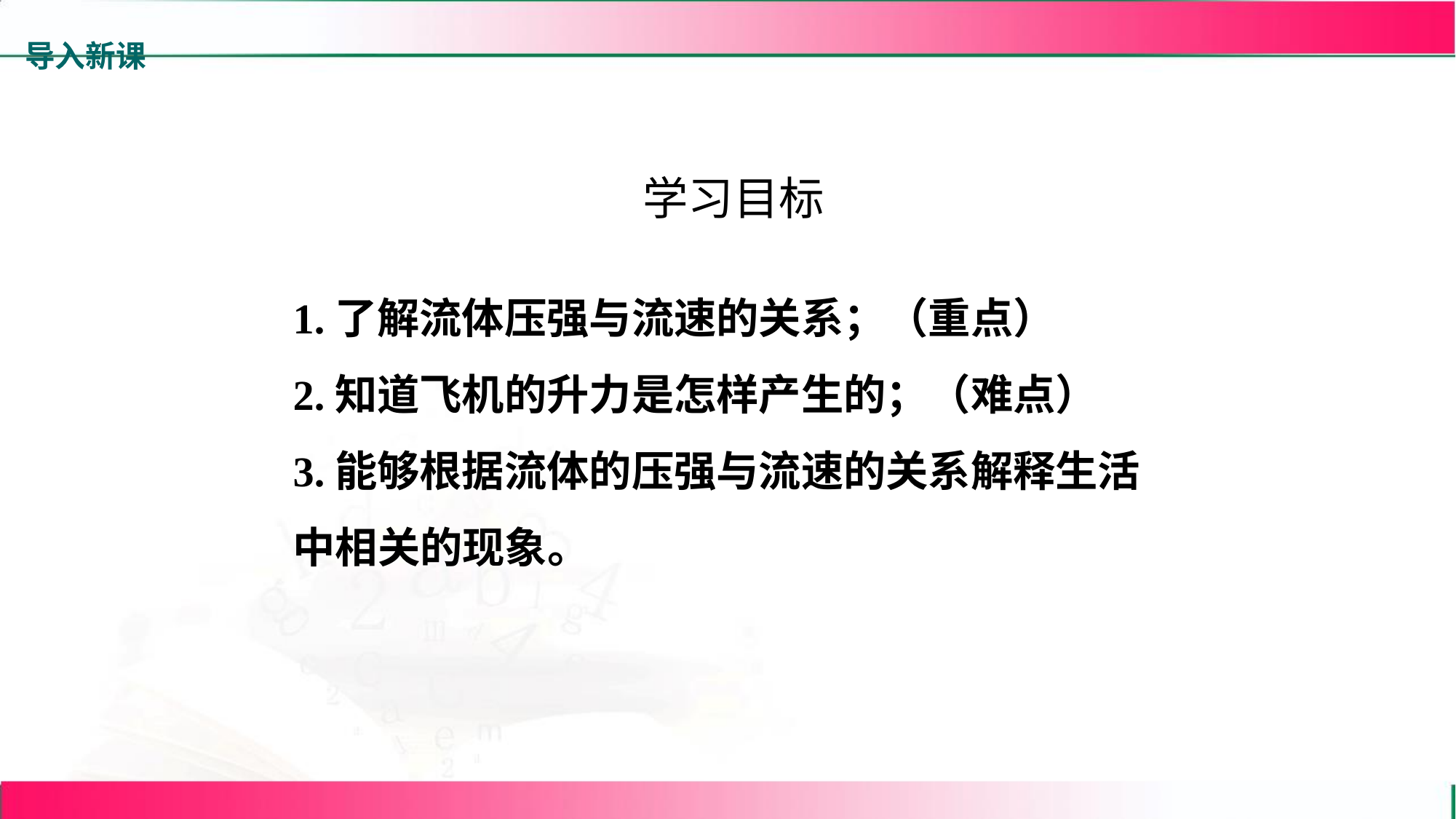

导入新课
学习目标
1.了解流体压强与流速的关系；（重点）
2.知道飞机的升力是怎样产生的；（难点）
3.能够根据流体的压强与流速的关系解释生活中相关的现象。